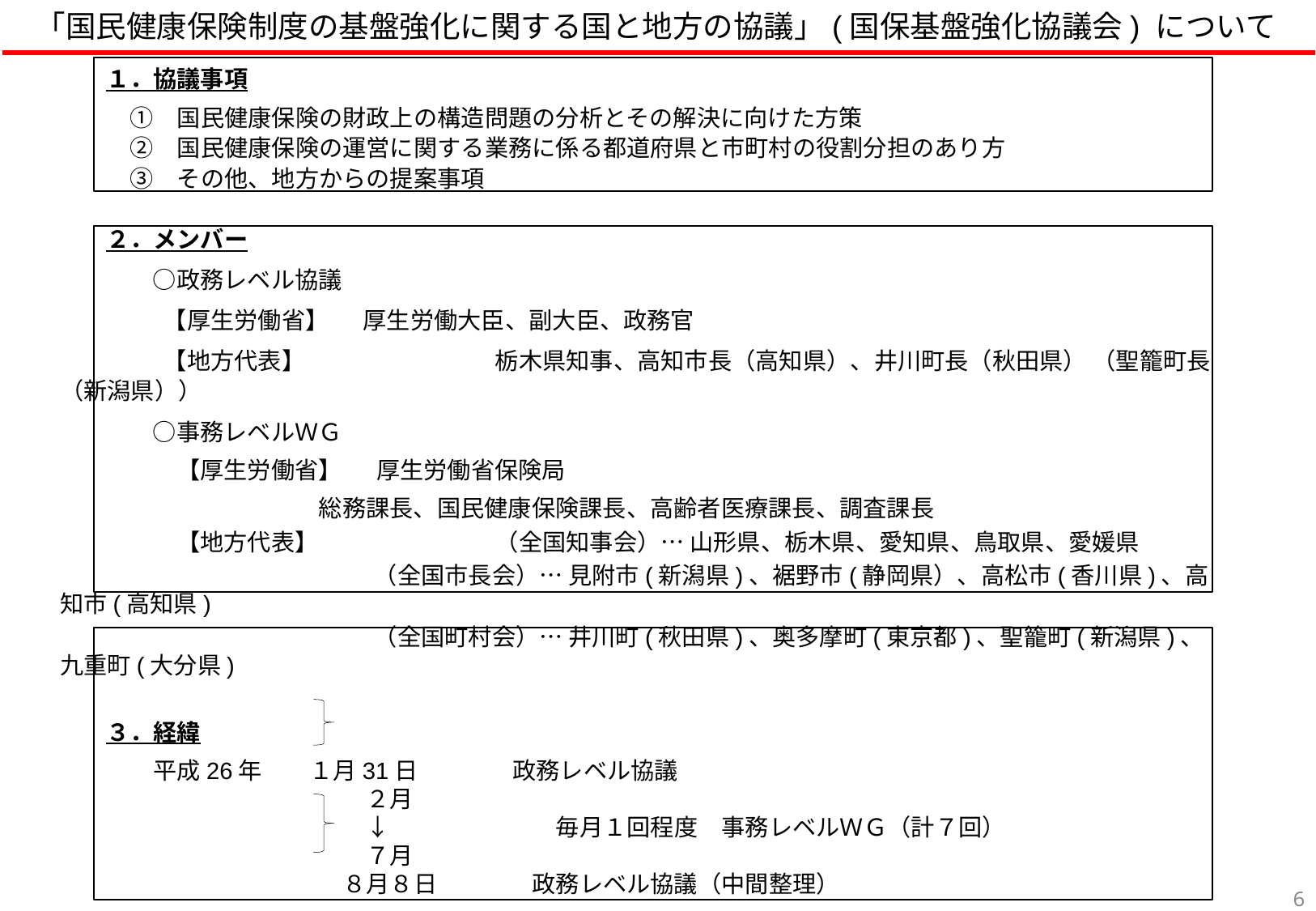

「国民健康保険制度の基盤強化に関する国と地方の協議」(国保基盤強化協議会) について
　　　　１．協議事項

　　　　　①　国民健康保険の財政上の構造問題の分析とその解決に向けた方策
　　　　　②　国民健康保険の運営に関する業務に係る都道府県と市町村の役割分担のあり方
　　　　　③　その他、地方からの提案事項

　　　　２．メンバー
　　　　　○政務レベル協議
　　　　　  【厚生労働省】　  厚生労働大臣、副大臣、政務官
　　　　　  【地方代表】	　　　栃木県知事、高知市長（高知県）、井川町長（秋田県） （聖籠町長（新潟県））
　　　　　○事務レベルＷＧ
　　　　　　【厚生労働省】　  厚生労働省保険局
  　 総務課長、国民健康保険課長、高齢者医療課長、調査課長
　　　　　　【地方代表】	　　　（全国知事会）… 山形県、栃木県、愛知県、鳥取県、愛媛県
			　　　（全国市長会）… 見附市(新潟県)、裾野市(静岡県）、高松市(香川県)、高知市(高知県)
			　　　（全国町村会）… 井川町(秋田県)、奥多摩町(東京都)、聖籠町(新潟県)、九重町(大分県)

　　　　３．経緯
　　　　　　平成26年　　１月31日　　　　政務レベル協議
　　　　　　　　　　　　　　　２月
　　　　　　　　　　　　　　　↓　　　　　　　毎月１回程度　事務レベルＷＧ（計７回）
　　　　　　　　　　　　　　　７月
　　　　　　　　　　　　　　８月８日　　　　政務レベル協議（中間整理）

　　　　　　　　　　　　　　　↓　　　　　　　毎月１回程度　事務レベルＷＧ（計７回）
　　　　　　平成27年　　２月12日　　 　政務レベル協議（議論のとりまとめ）

6